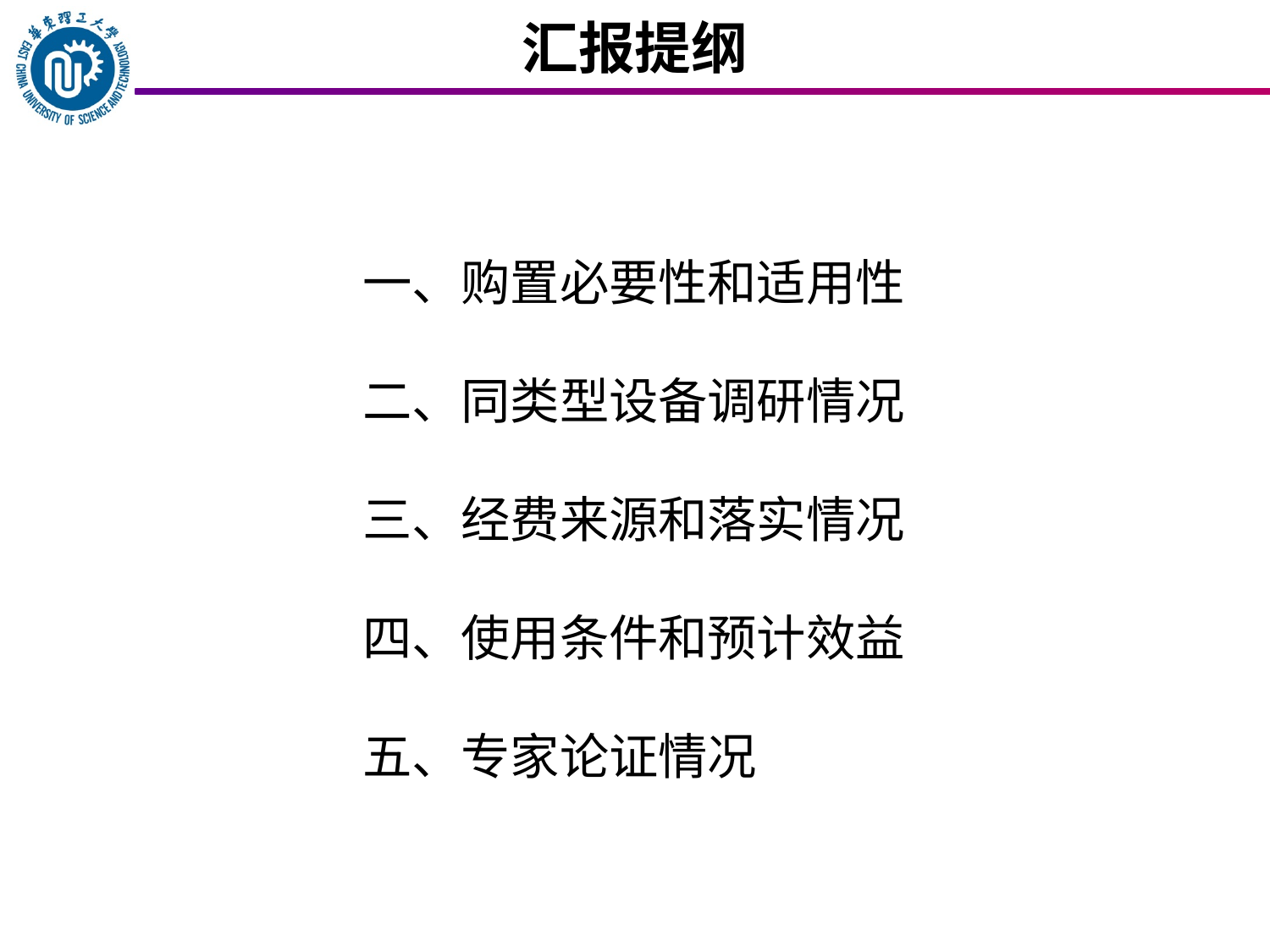

# 汇报提纲
一、购置必要性和适用性
二、同类型设备调研情况
三、经费来源和落实情况
四、使用条件和预计效益
五、专家论证情况